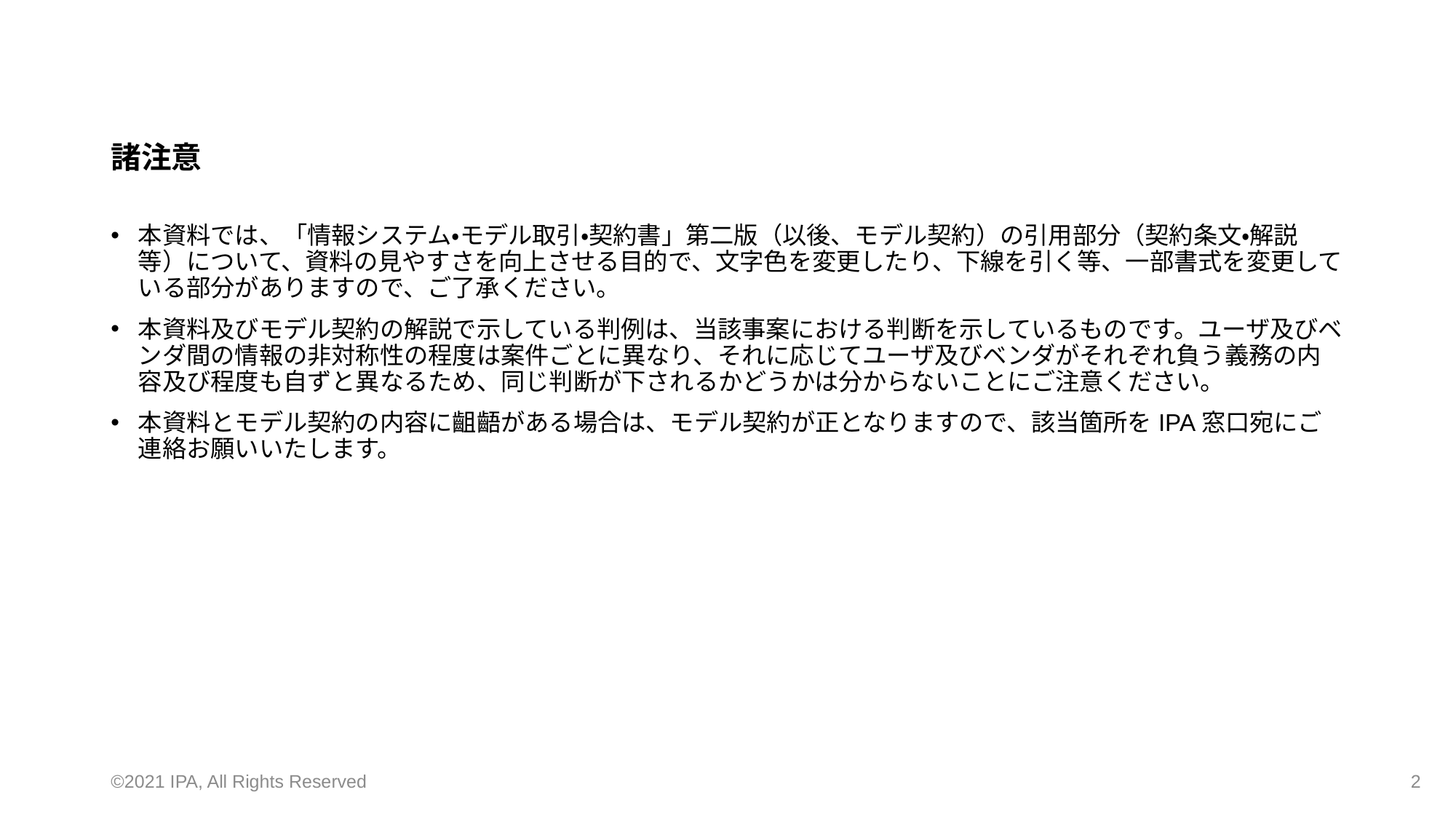

# 諸注意
本資料では、「情報システム・モデル取引・契約書」第二版（以後、モデル契約）の引用部分（契約条文・解説等）について、資料の見やすさを向上させる目的で、文字色を変更したり、下線を引く等、一部書式を変更している部分がありますので、ご了承ください。
本資料及びモデル契約の解説で示している判例は、当該事案における判断を示しているものです。ユーザ及びベンダ間の情報の非対称性の程度は案件ごとに異なり、それに応じてユーザ及びベンダがそれぞれ負う義務の内容及び程度も自ずと異なるため、同じ判断が下されるかどうかは分からないことにご注意ください。
本資料とモデル契約の内容に齟齬がある場合は、モデル契約が正となりますので、該当箇所をIPA窓口宛にご連絡お願いいたします。

©2021 IPA, All Rights Reserved
2